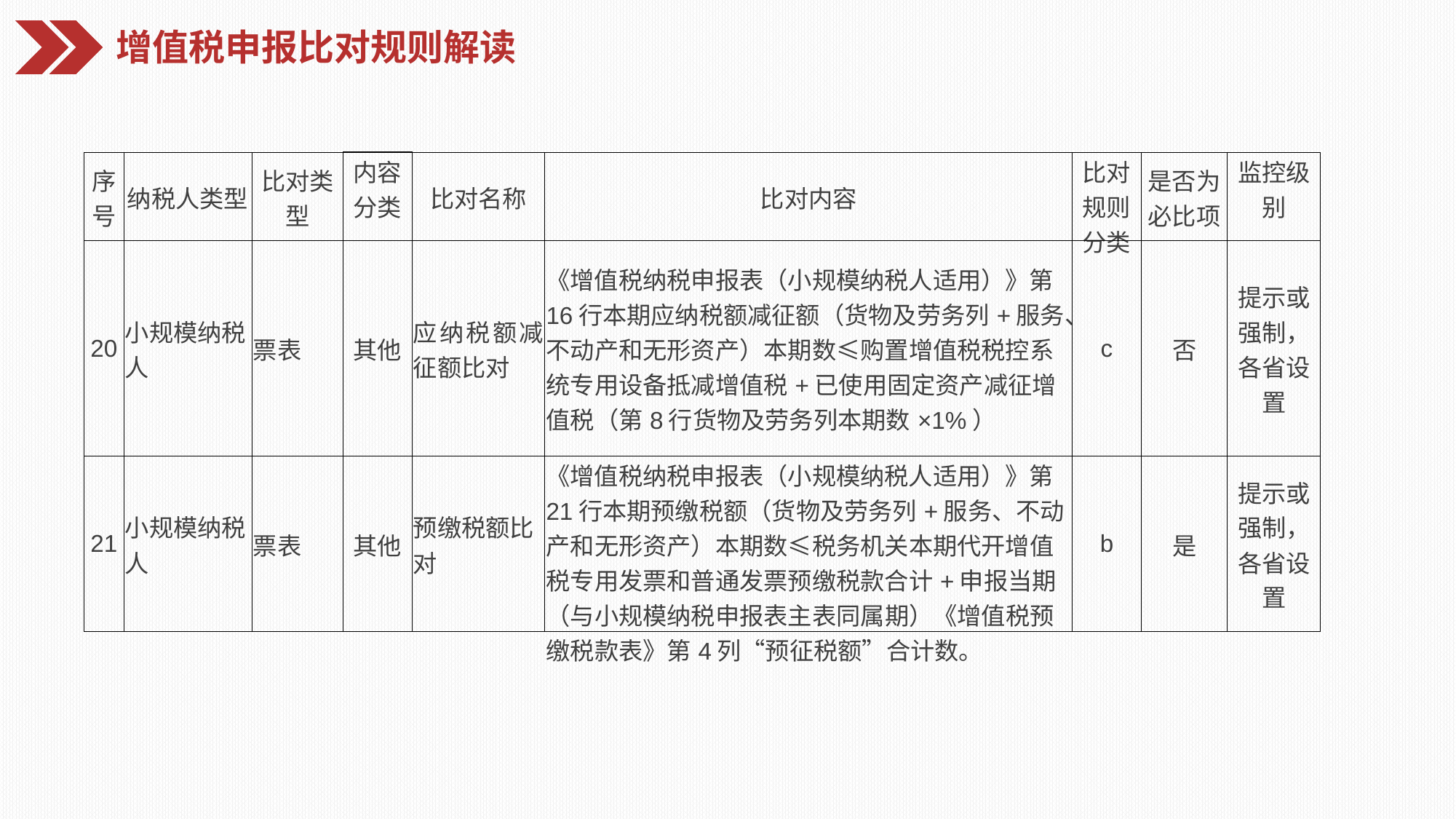

增值税申报比对规则解读

| 序号 | 纳税人类型 | 比对类型 | 内容分类 | 比对名称 | 比对内容 | 比对规则分类 | 是否为必比项 | 监控级别 |
| --- | --- | --- | --- | --- | --- | --- | --- | --- |
| 20 | 小规模纳税人 | 票表 | 其他 | 应纳税额减征额比对 | 《增值税纳税申报表（小规模纳税人适用）》第16行本期应纳税额减征额（货物及劳务列+服务、不动产和无形资产）本期数≤购置增值税税控系统专用设备抵减增值税+已使用固定资产减征增值税（第8行货物及劳务列本期数×1%） | c | 否 | 提示或强制，各省设置 |
| 21 | 小规模纳税人 | 票表 | 其他 | 预缴税额比对 | 《增值税纳税申报表（小规模纳税人适用）》第21行本期预缴税额（货物及劳务列+服务、不动产和无形资产）本期数≤税务机关本期代开增值税专用发票和普通发票预缴税款合计+申报当期（与小规模纳税申报表主表同属期）《增值税预缴税款表》第4列“预征税额”合计数。 | b | 是 | 提示或强制，各省设置 |